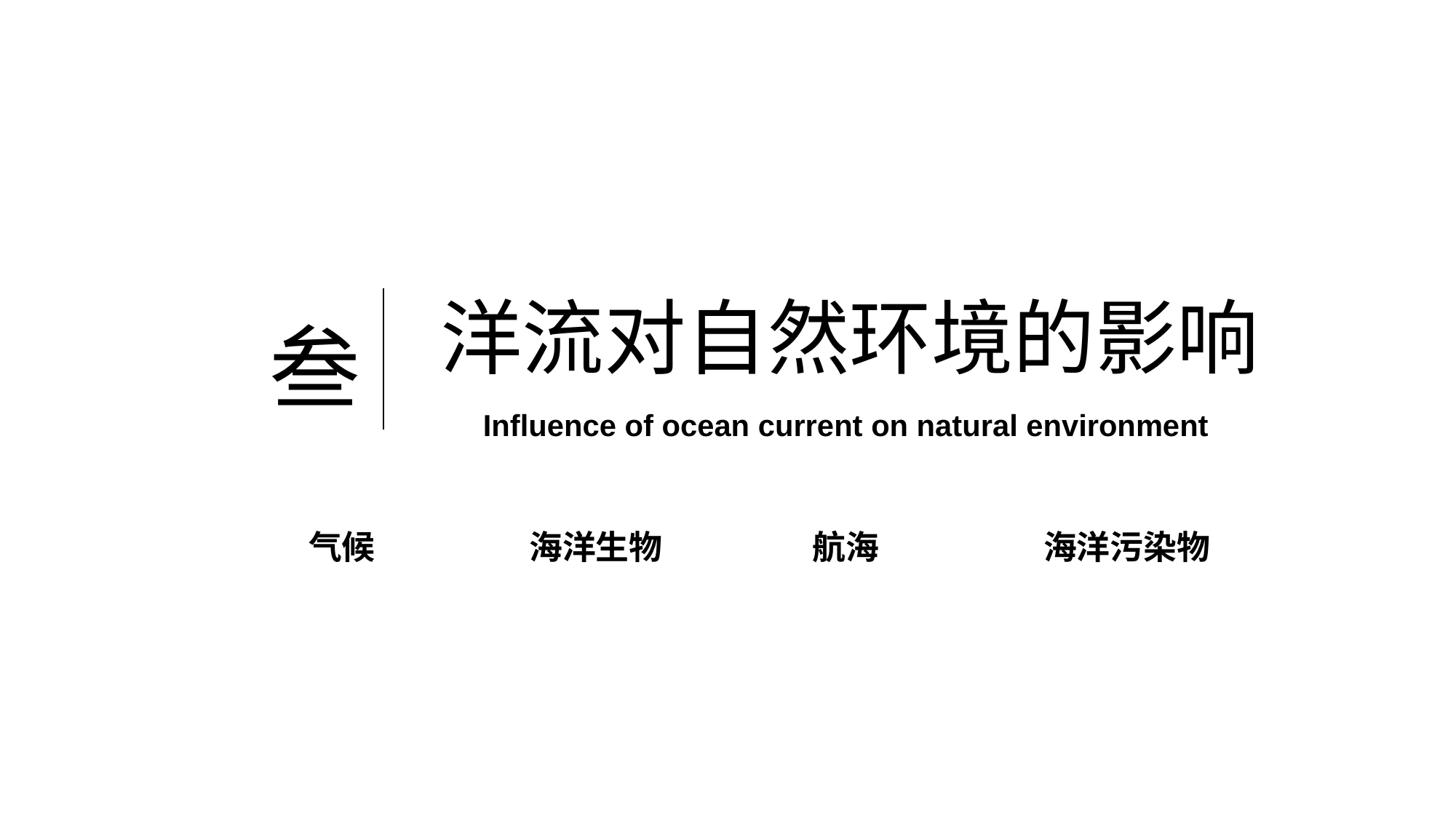

洋流对自然环境的影响
叁
Influence of ocean current on natural environment

气候

海洋生物

航海

海洋污染物